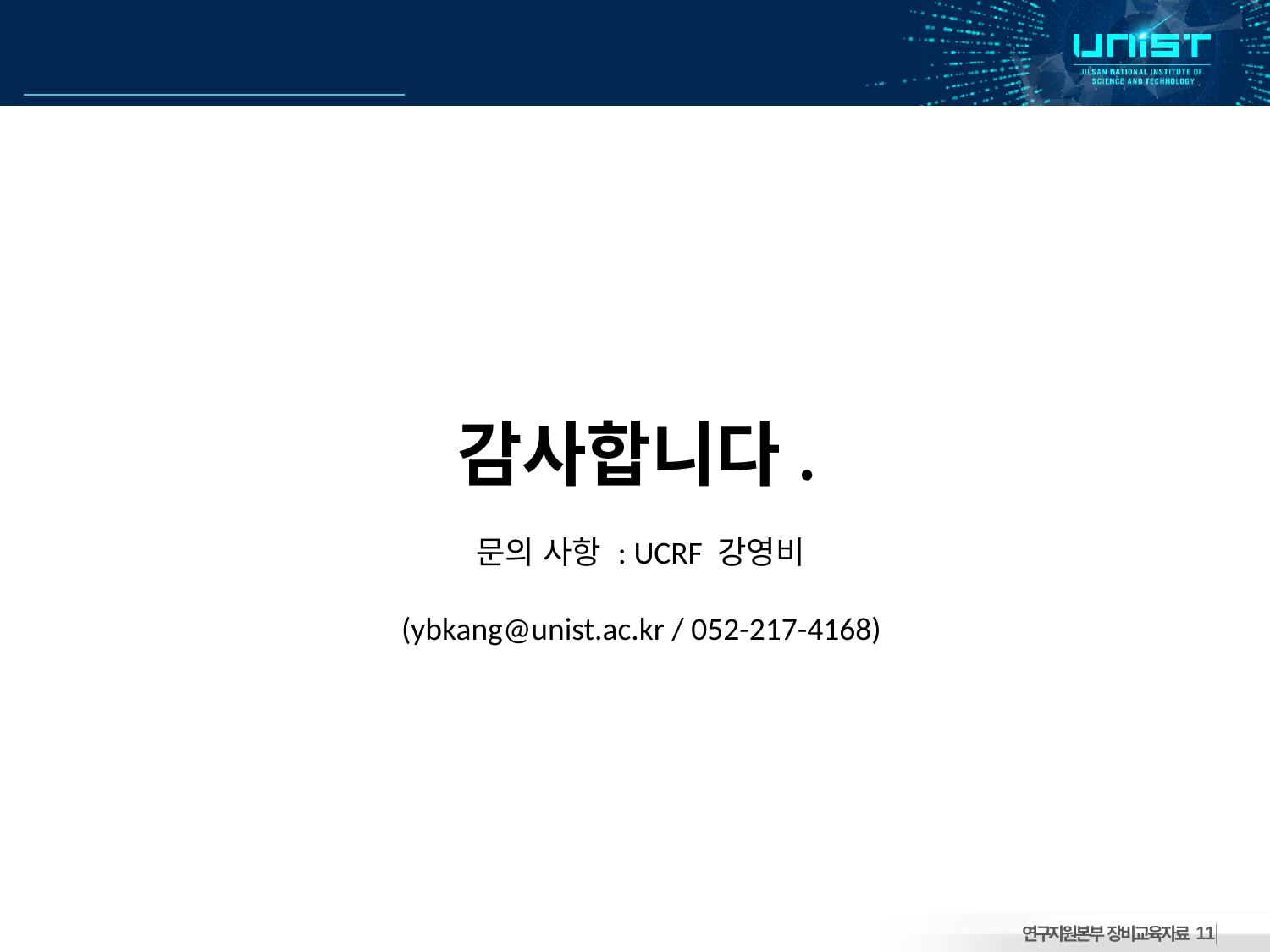

감사합니다.

문의 사항 : UCRF 강영비

(ybkang@unist.ac.kr / 052-217-4168)